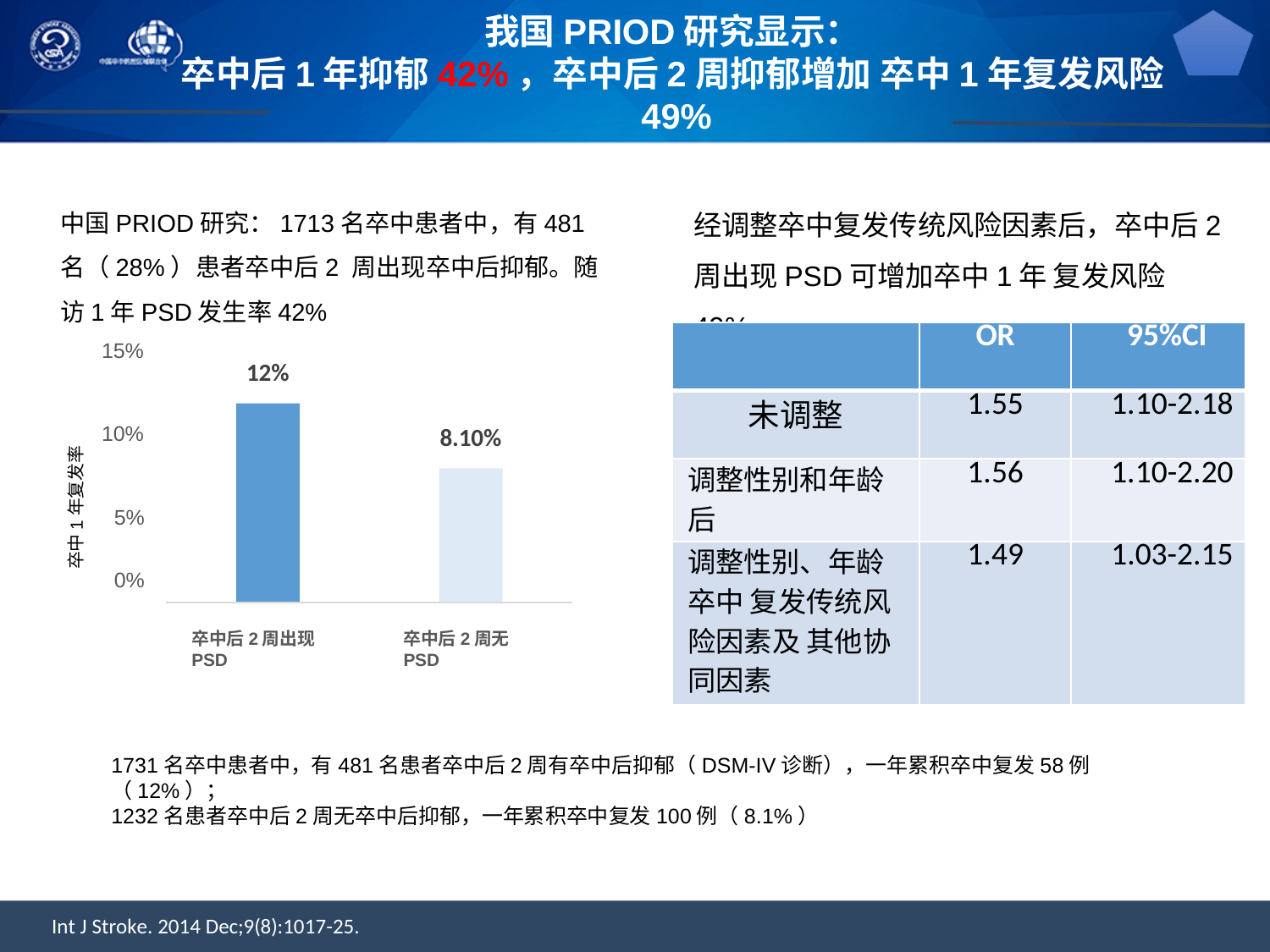

# 我国PRIOD研究显示： 卒中后1年抑郁42%，卒中后2周抑郁增加 卒中1年复发风险49%

经调整卒中复发传统风险因素后，卒中后2周出现PSD可增加卒中1年 复发风险49%
中国PRIOD研究：1713名卒中患者中，有481名（28%）患者卒中后2 周出现卒中后抑郁。随访1年PSD发生率42%
|  | OR | 95%CI |
| --- | --- | --- |
| 未调整 | 1.55 | 1.10-2.18 |
| 调整性别和年龄后 | 1.56 | 1.10-2.20 |
| 调整性别、年龄卒中 复发传统风险因素及 其他协同因素 | 1.49 | 1.03-2.15 |
15%
12%

卒中1年复发率
10%
8.10%

5%

0%

卒中后2周出现PSD
卒中后2周无PSD
1731名卒中患者中，有481名患者卒中后2周有卒中后抑郁（DSM-IV诊断），一年累积卒中复发58例（12%）；
1232名患者卒中后2周无卒中后抑郁，一年累积卒中复发100例（8.1%）
工业设计系

Int J Stroke. 2014 Dec;9(8):1017-25.